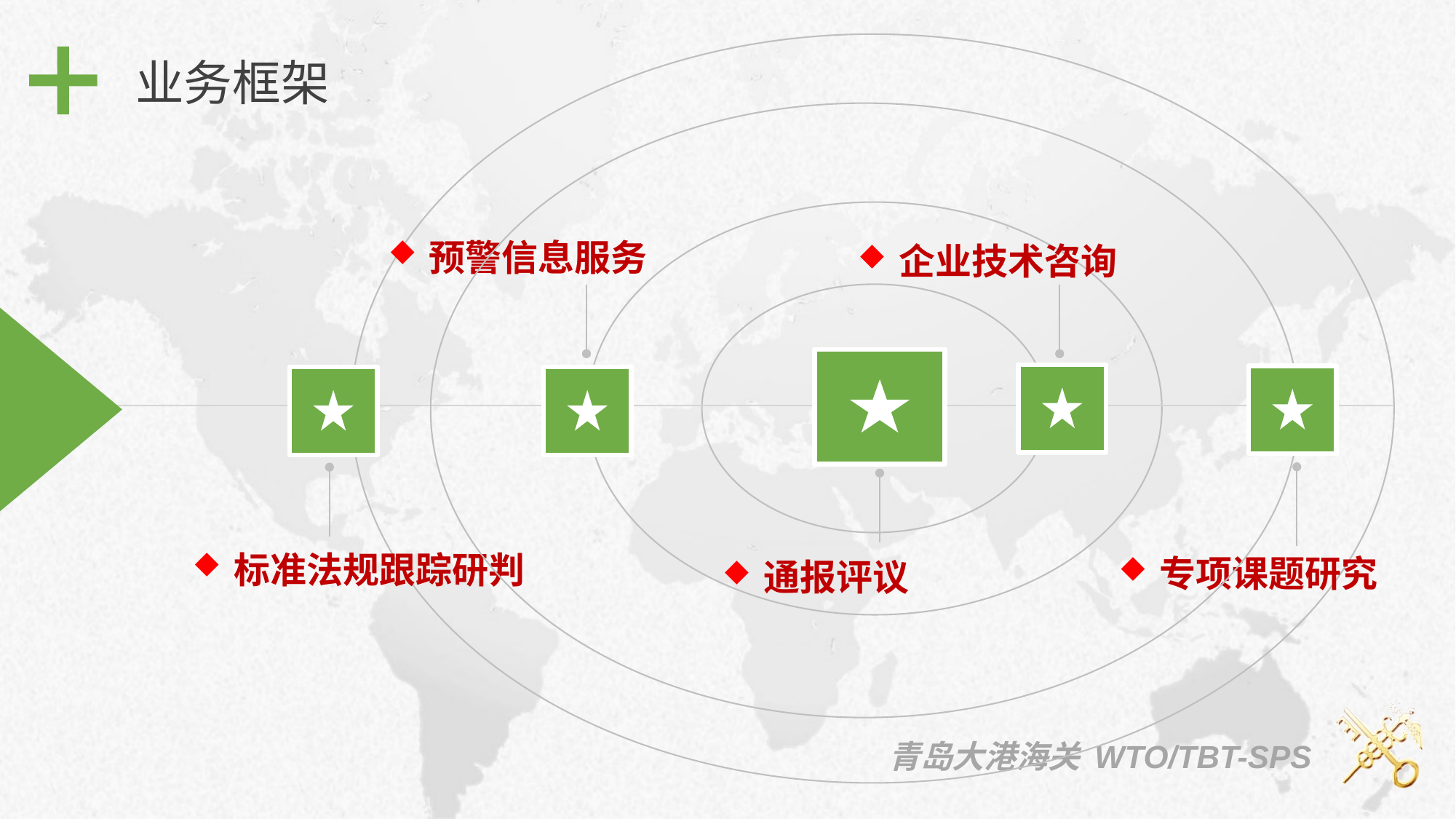

业务框架

预警信息服务
企业技术咨询

标准法规跟踪研判
专项课题研究
通报评议